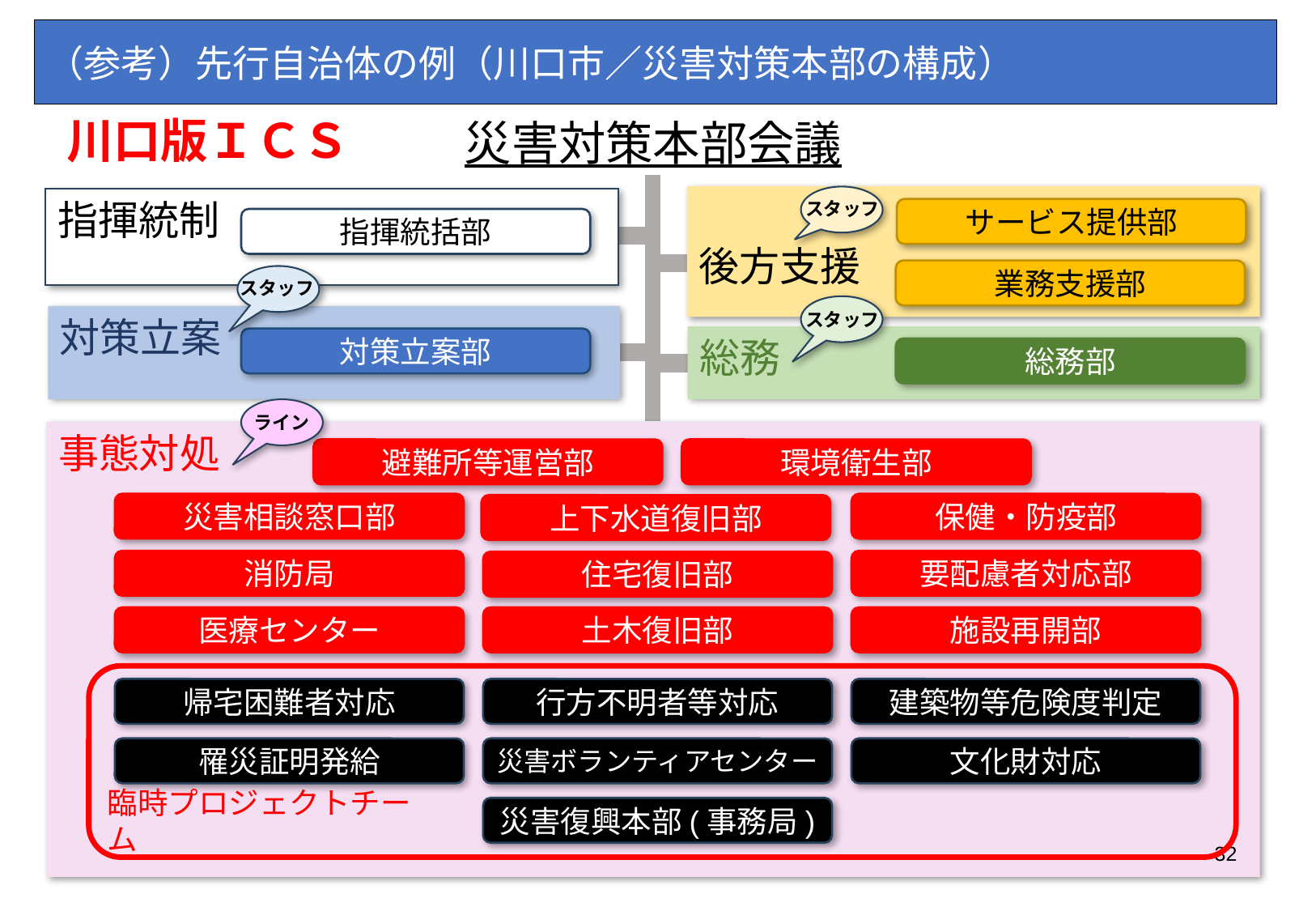

（参考）先行自治体の例（川口市／災害対策本部の構成）
川口版ＩＣＳ
災害対策本部会議

後方支援

指揮統制
スタッフ
サービス提供部
指揮統括部

業務支援部

スタッフ

スタッフ
対策立案
総務
対策立案部
総務部

ライン
事態対処
避難所等運営部
環境衛生部
災害相談窓口部
保健・防疫部
上下水道復旧部
消防局
要配慮者対応部
住宅復旧部
医療センター
土木復旧部
施設再開部

帰宅困難者対応
行方不明者等対応
建築物等危険度判定
罹災証明発給
災害ボランティアセンター
文化財対応
臨時プロジェクトチーム
災害復興本部(事務局)
32